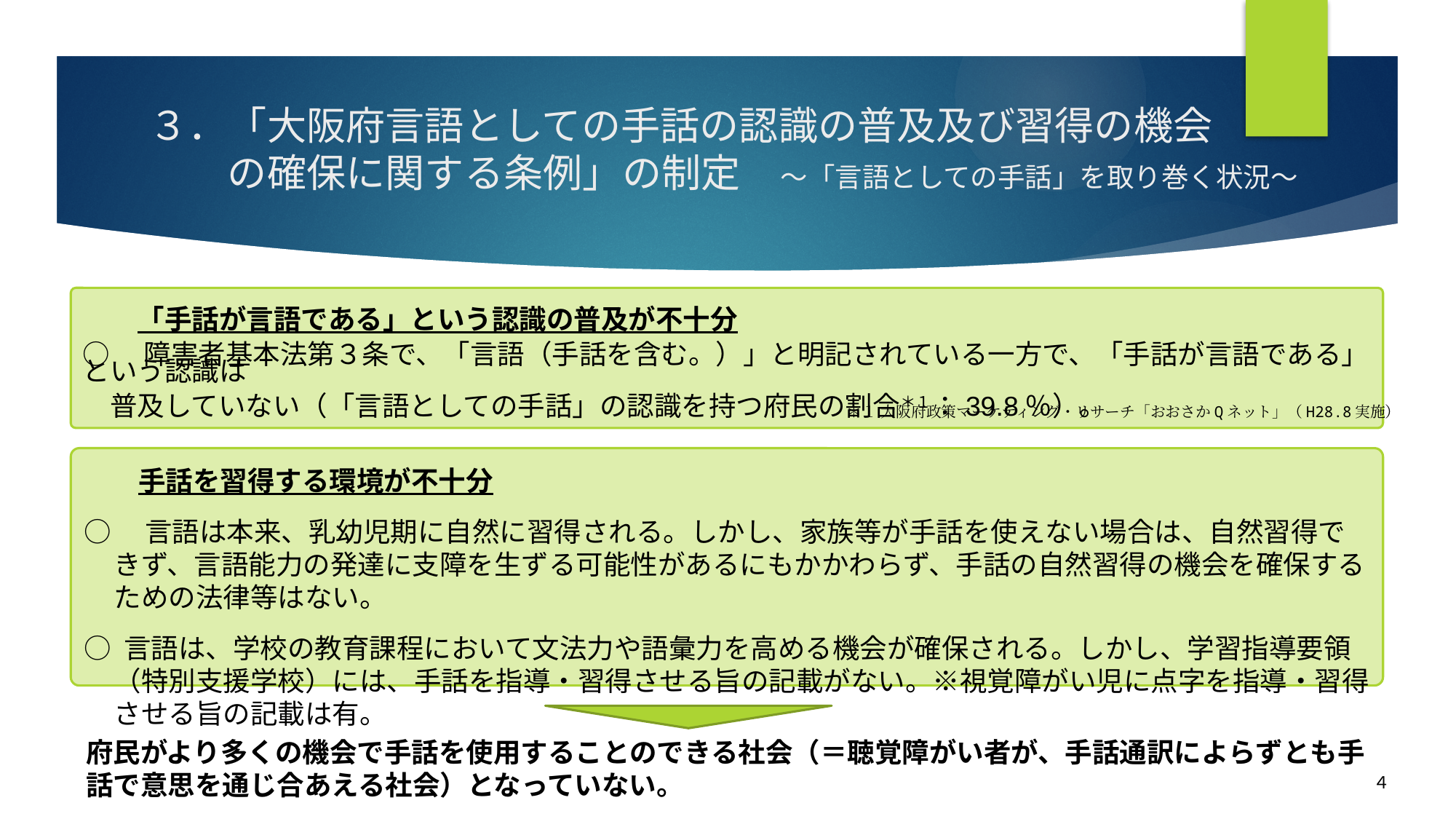

# ３．「大阪府言語としての手話の認識の普及及び習得の機会　 　　の確保に関する条例」の制定　～「言語としての手話」を取り巻く状況～
　　「手話が言語である」という認識の普及が不十分
○　障害者基本法第３条で、「言語（手話を含む。）」と明記されている一方で、「手話が言語である」という認識は
　普及していない（「言語としての手話」の認識を持つ府民の割合＊１：39.8％）。
＊１ 大阪府政策マーケティング・リサーチ「おおさかQネット」（H28.8実施）
　　手話を習得する環境が不十分
○　言語は本来、乳幼児期に自然に習得される。しかし、家族等が手話を使えない場合は、自然習得できず、言語能力の発達に支障を生ずる可能性があるにもかかわらず、手話の自然習得の機会を確保するための法律等はない。
○ 言語は、学校の教育課程において文法力や語彙力を高める機会が確保される。しかし、学習指導要領（特別支援学校）には、手話を指導・習得させる旨の記載がない。※視覚障がい児に点字を指導・習得させる旨の記載は有。

府民がより多くの機会で手話を使用することのできる社会（＝聴覚障がい者が、手話通訳によらずとも手話で意思を通じ合あえる社会）となっていない。
４